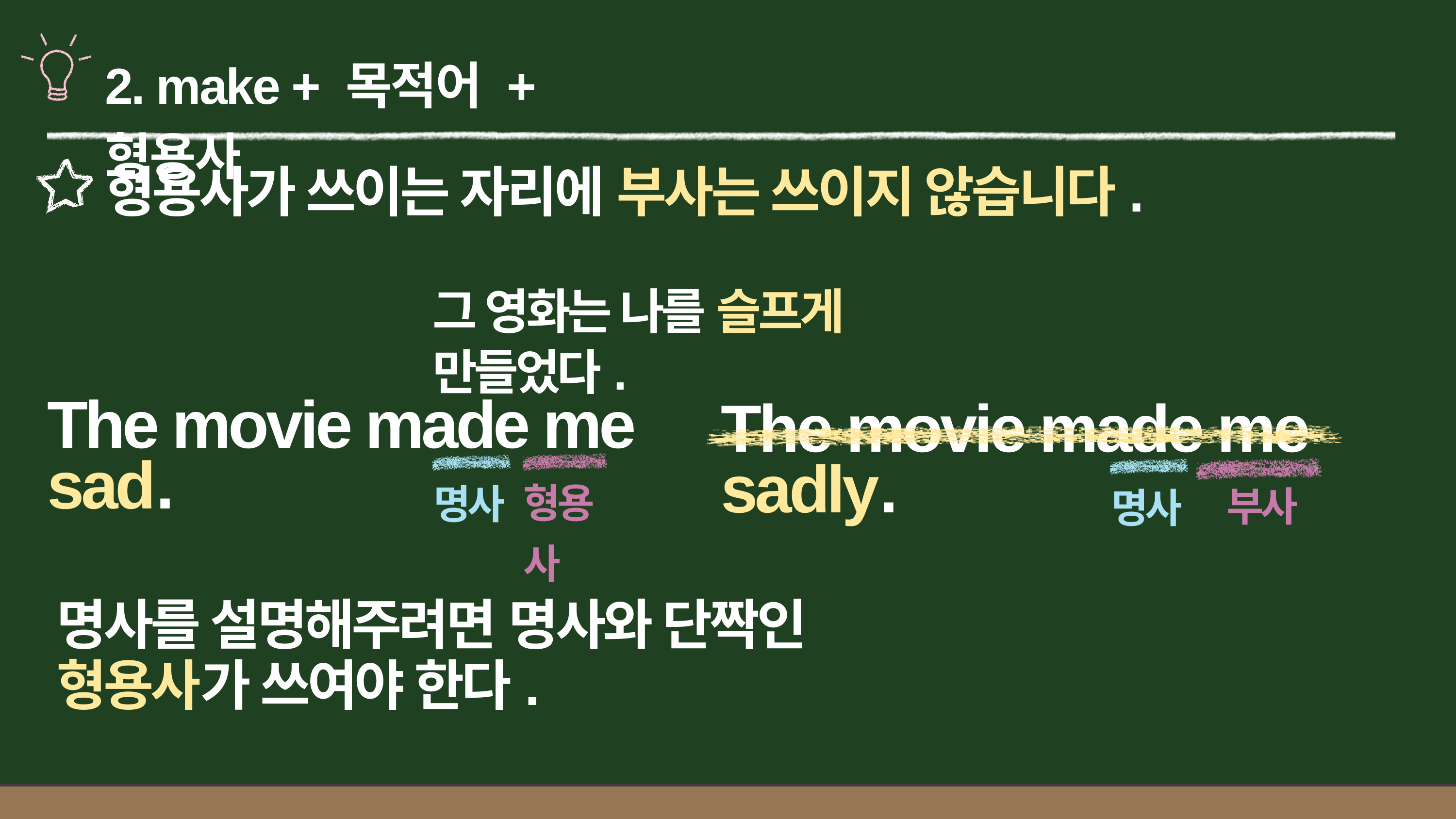

2. make + 목적어 + 형용사

형용사가 쓰이는 자리에 부사는 쓰이지 않습니다.
그 영화는 나를 슬프게 만들었다.
The movie made me sad.
The movie made me sadly.

형용사
명사
부사
명사
명사를 설명해주려면 명사와 단짝인
형용사가 쓰여야 한다.